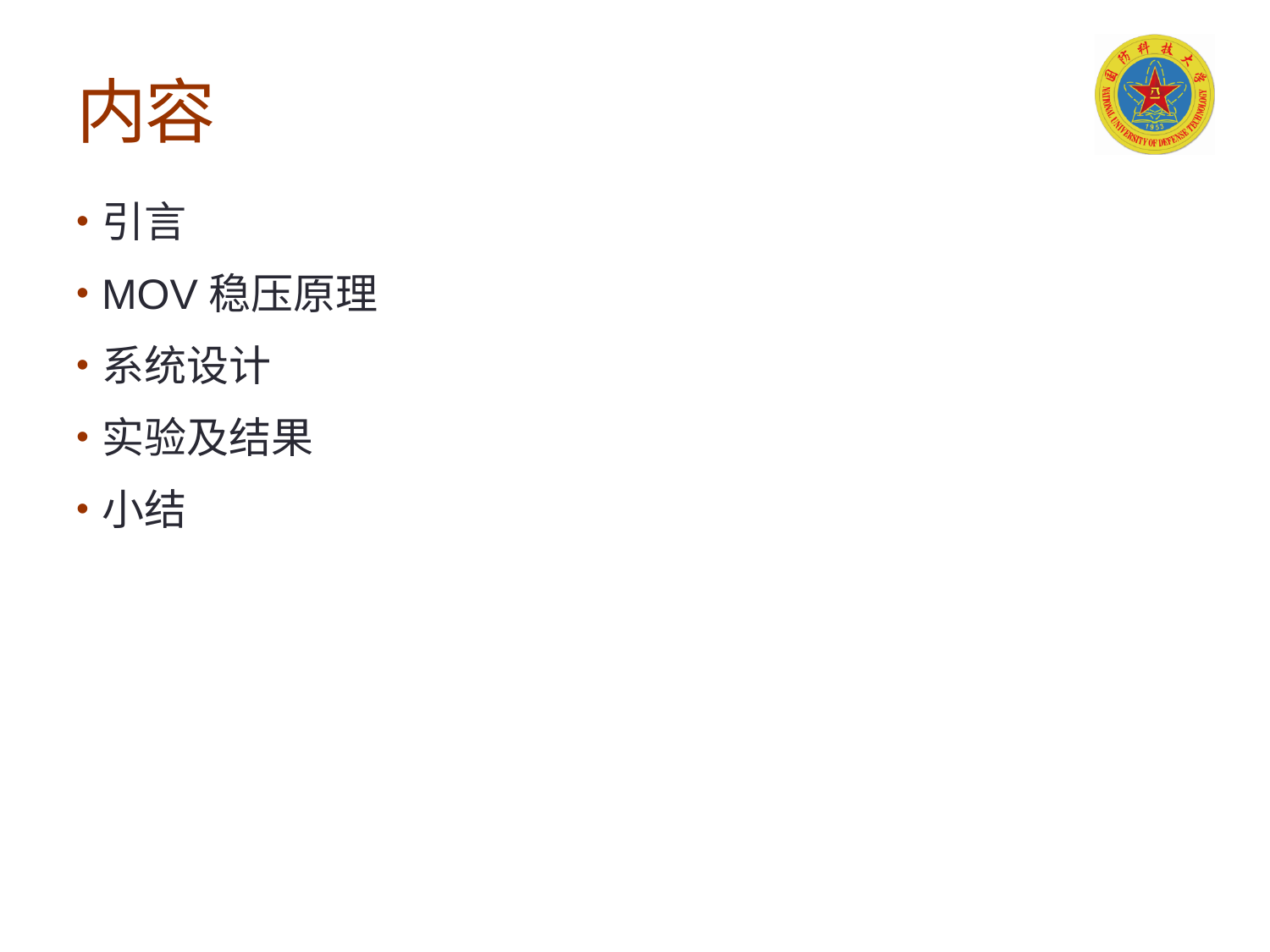

# 内容
引言
MOV稳压原理
系统设计
实验及结果
小结